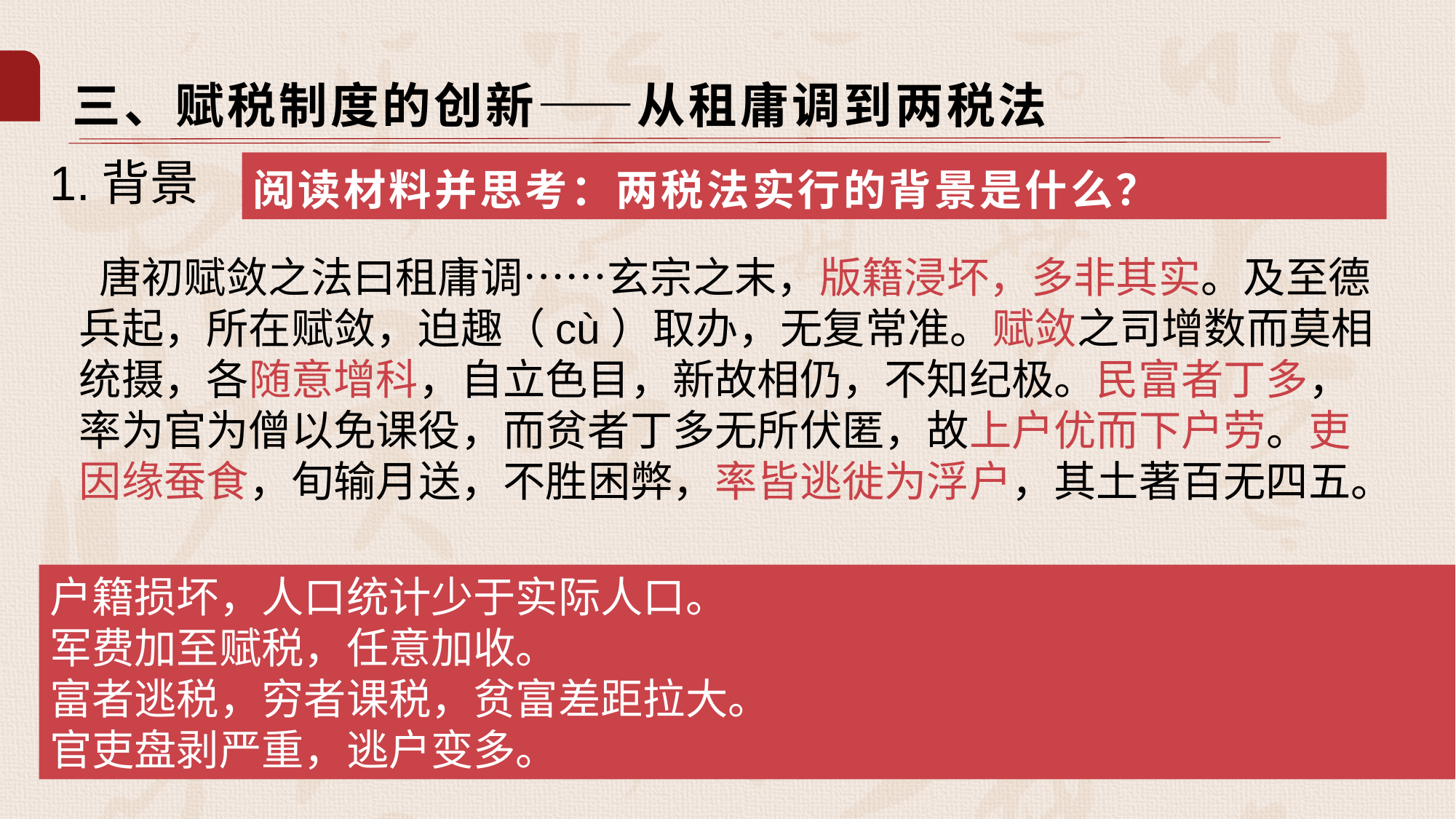

三、赋税制度的创新——从租庸调到两税法
1.背景
阅读材料并思考：两税法实行的背景是什么？
 唐初赋敛之法曰租庸调……玄宗之末，版籍浸坏，多非其实。及至德兵起，所在赋敛，迫趣（cù）取办，无复常准。赋敛之司增数而莫相统摄，各随意增科，自立色目，新故相仍，不知纪极。民富者丁多，率为官为僧以免课役，而贫者丁多无所伏匿，故上户优而下户劳。吏因缘蚕食，旬输月送，不胜困弊，率皆逃徙为浮户，其土著百无四五。
    ——《资治通鉴》卷226
户籍损坏，人口统计少于实际人口。
军费加至赋税，任意加收。
富者逃税，穷者课税，贫富差距拉大。
官吏盘剥严重，逃户变多。